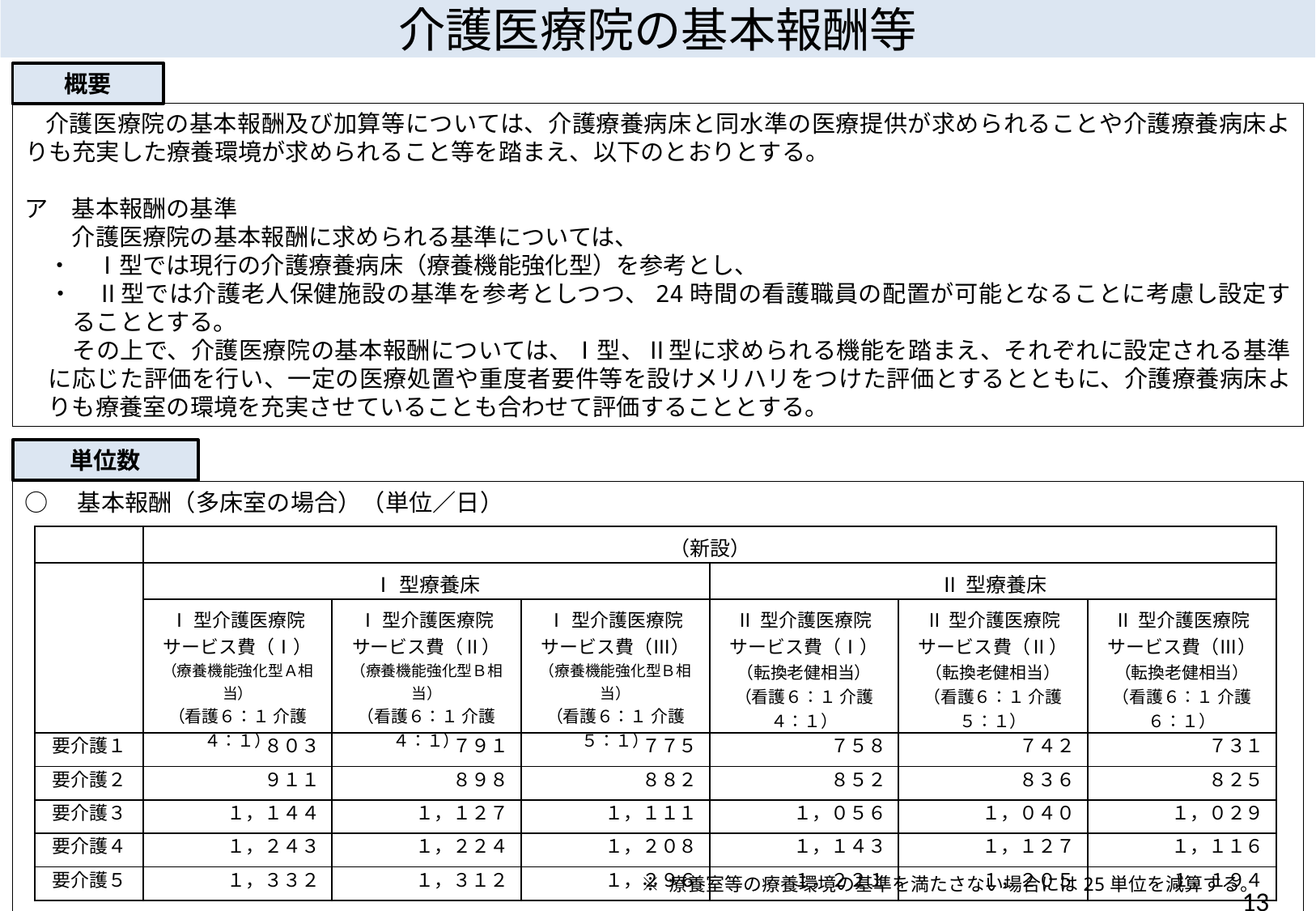

介護医療院の基本報酬等
概要
介護医療院の基本報酬及び加算等については、介護療養病床と同水準の医療提供が求められることや介護療養病床よりも充実した療養環境が求められること等を踏まえ、以下のとおりとする。

ア　基本報酬の基準
　　介護医療院の基本報酬に求められる基準については、
　・　Ⅰ型では現行の介護療養病床（療養機能強化型）を参考とし、
　・　Ⅱ型では介護老人保健施設の基準を参考としつつ、24時間の看護職員の配置が可能となることに考慮し設定することとする。
　　その上で、介護医療院の基本報酬については、Ⅰ型、Ⅱ型に求められる機能を踏まえ、それぞれに設定される基準に応じた評価を行い、一定の医療処置や重度者要件等を設けメリハリをつけた評価とするとともに、介護療養病床よりも療養室の環境を充実させていることも合わせて評価することとする。
単位数
○　基本報酬（多床室の場合）（単位／日）

|  |  | （新設） |  |  |  |  |  |
| --- | --- | --- | --- | --- | --- | --- | --- |
|  |  | Ⅰ型療養床 |  |  | Ⅱ型療養床 |  |  |
|  |  | Ⅰ型介護医療院 サービス費（Ⅰ） （療養機能強化型Ａ相当） （看護６：１ 介護４：１） | Ⅰ型介護医療院 サービス費（Ⅱ） （療養機能強化型Ｂ相当） （看護６：１ 介護４：１） | Ⅰ型介護医療院 サービス費（Ⅲ） （療養機能強化型Ｂ相当） （看護６：１ 介護５：１） | Ⅱ型介護医療院サービス費（Ⅰ） （転換老健相当） （看護６：１ 介護４：１） | Ⅱ型介護医療院サービス費（Ⅱ） （転換老健相当） （看護６：１ 介護５：１） | Ⅱ型介護医療院サービス費（Ⅲ） （転換老健相当） （看護６：１ 介護６：１） |
|  | 要介護１ | ８０３ | ７９１ | ７７５ | ７５８ | ７４２ | ７３１ |
|  | 要介護２ | ９１１ | ８９８ | ８８２ | ８５２ | ８３６ | ８２５ |
|  | 要介護３ | １，１４４ | １，１２７ | １，１１１ | １，０５６ | １，０４０ | １，０２９ |
|  | 要介護４ | １，２４３ | １，２２４ | １，２０８ | １，１４３ | １，１２７ | １，１１６ |
|  | 要介護５ | １，３３２ | １，３１２ | １，２９６ | １，２２１ | １，２０５ | １，１９４ |
※ 療養室等の療養環境の基準を満たさない場合には25単位を減算する。
13